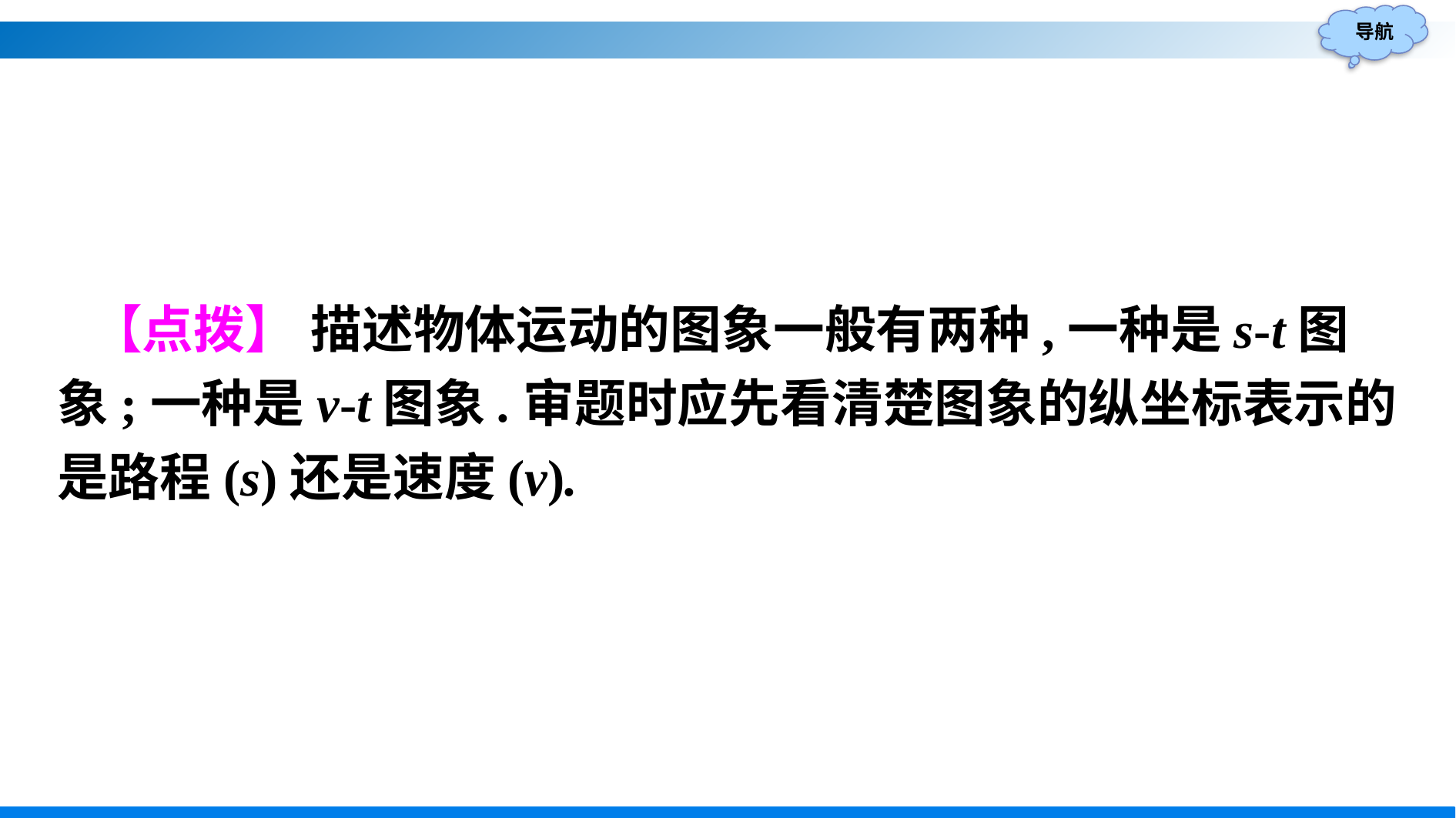

【点拨】 描述物体运动的图象一般有两种,一种是s-t图象;一种是v-t图象.审题时应先看清楚图象的纵坐标表示的是路程(s)还是速度(v).